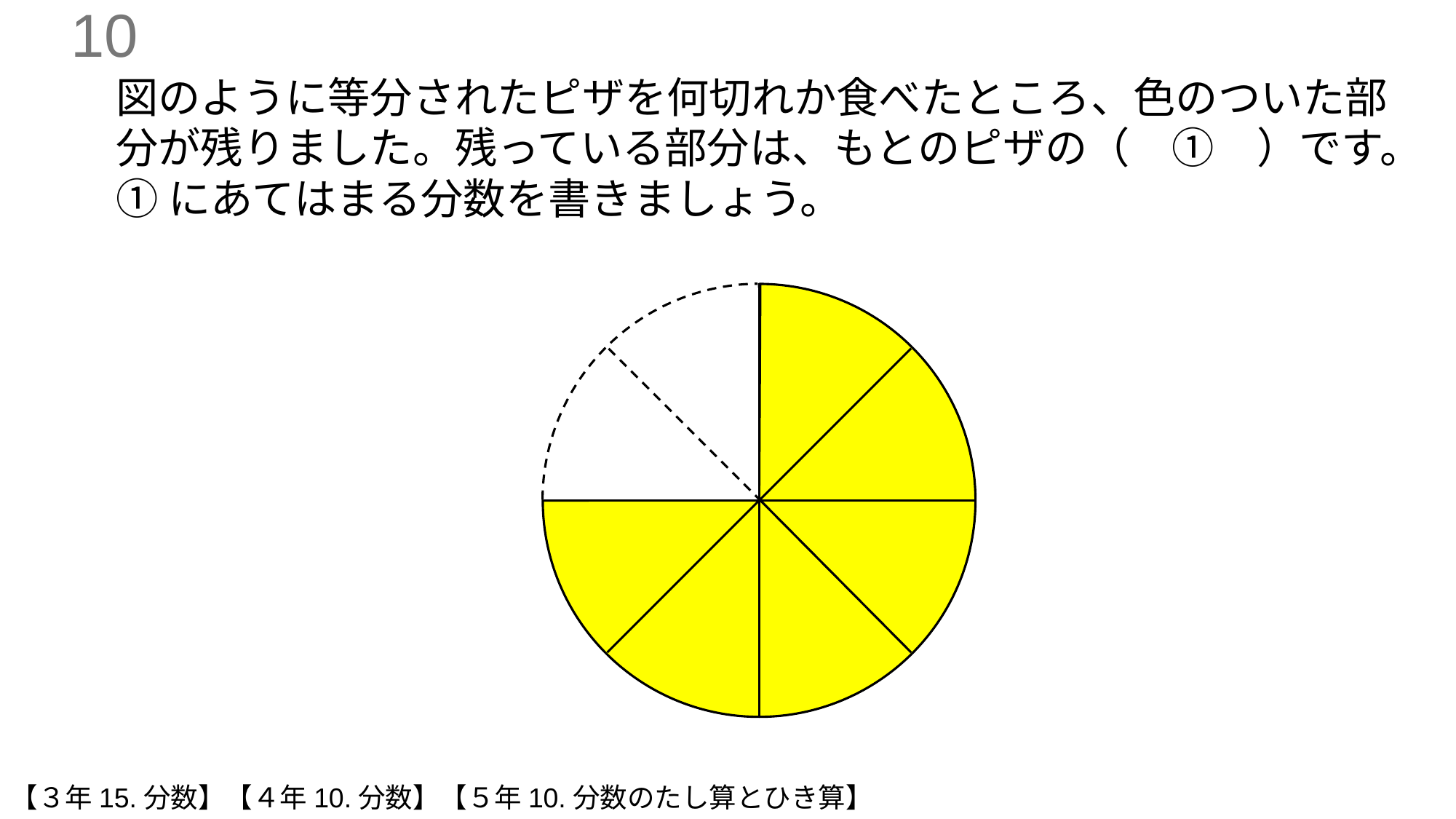

10
図のように等分されたピザを何切れか食べたところ、色のついた部分が残りました。残っている部分は、もとのピザの（　①　）です。
①にあてはまる分数を書きましょう。

【３年15.分数】【４年10.分数】【５年10.分数のたし算とひき算】